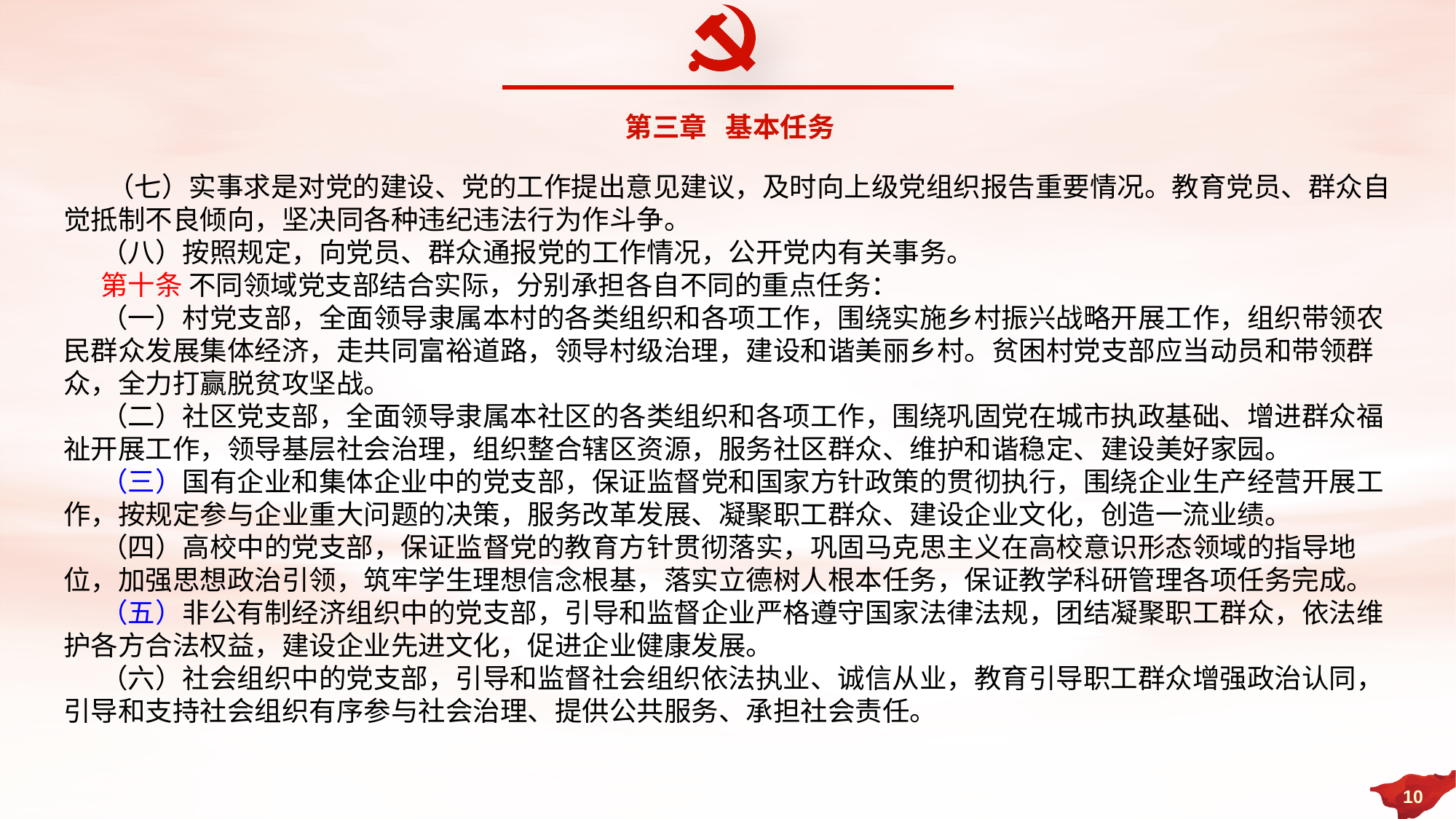

第三章   基本任务

      （七）实事求是对党的建设、党的工作提出意见建议，及时向上级党组织报告重要情况。教育党员、群众自觉抵制不良倾向，坚决同各种违纪违法行为作斗争。
      （八）按照规定，向党员、群众通报党的工作情况，公开党内有关事务。
      第十条 不同领域党支部结合实际，分别承担各自不同的重点任务：
      （一）村党支部，全面领导隶属本村的各类组织和各项工作，围绕实施乡村振兴战略开展工作，组织带领农民群众发展集体经济，走共同富裕道路，领导村级治理，建设和谐美丽乡村。贫困村党支部应当动员和带领群众，全力打赢脱贫攻坚战。
      （二）社区党支部，全面领导隶属本社区的各类组织和各项工作，围绕巩固党在城市执政基础、增进群众福祉开展工作，领导基层社会治理，组织整合辖区资源，服务社区群众、维护和谐稳定、建设美好家园。
      （三）国有企业和集体企业中的党支部，保证监督党和国家方针政策的贯彻执行，围绕企业生产经营开展工作，按规定参与企业重大问题的决策，服务改革发展、凝聚职工群众、建设企业文化，创造一流业绩。
      （四）高校中的党支部，保证监督党的教育方针贯彻落实，巩固马克思主义在高校意识形态领域的指导地位，加强思想政治引领，筑牢学生理想信念根基，落实立德树人根本任务，保证教学科研管理各项任务完成。
      （五）非公有制经济组织中的党支部，引导和监督企业严格遵守国家法律法规，团结凝聚职工群众，依法维护各方合法权益，建设企业先进文化，促进企业健康发展。
      （六）社会组织中的党支部，引导和监督社会组织依法执业、诚信从业，教育引导职工群众增强政治认同，引导和支持社会组织有序参与社会治理、提供公共服务、承担社会责任。